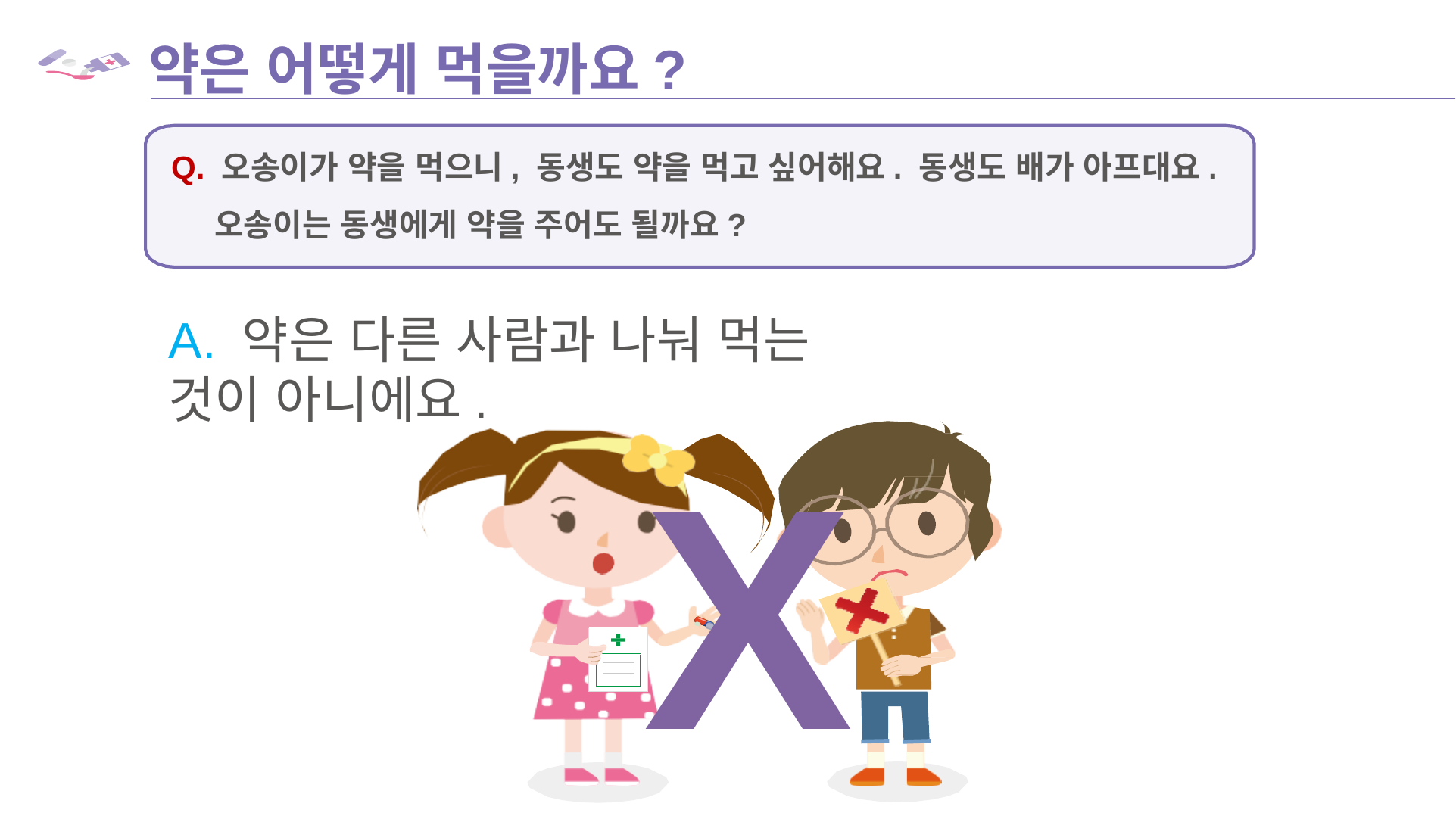

# 약은 어떻게 먹을까요?

Q. 오송이가 약을 먹으니, 동생도 약을 먹고 싶어해요. 동생도 배가 아프대요.
    오송이는 동생에게 약을 주어도 될까요?
A. 약은 다른 사람과 나눠 먹는 것이 아니에요.
X